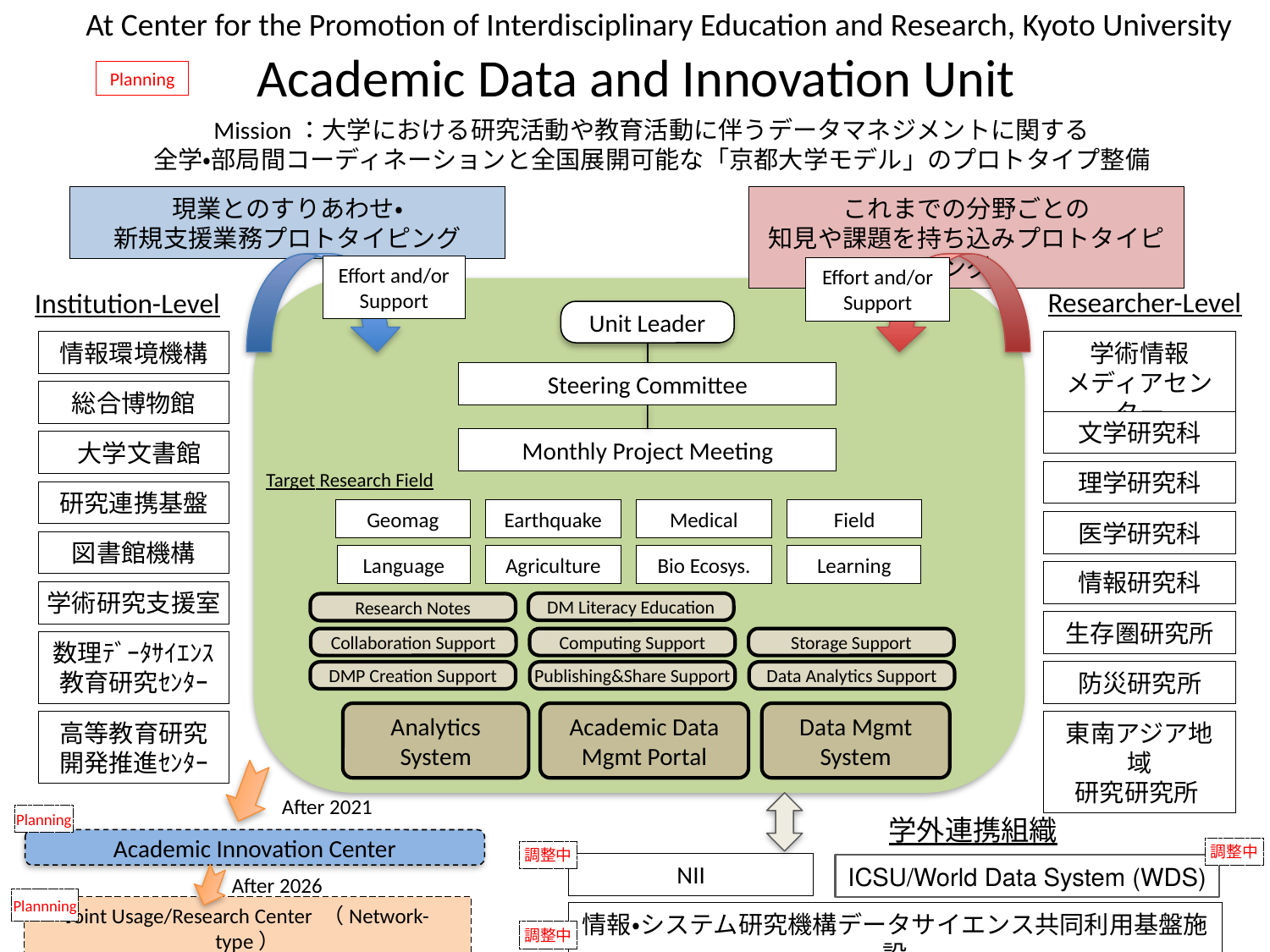

At Center for the Promotion of Interdisciplinary Education and Research, Kyoto University
# Academic Data and Innovation Unit
Planning
Mission：大学における研究活動や教育活動に伴うデータマネジメントに関する
全学・部局間コーディネーションと全国展開可能な「京都大学モデル」のプロトタイプ整備
現業とのすりあわせ・
新規支援業務プロトタイピング
これまでの分野ごとの
知見や課題を持ち込みプロトタイピング

Effort and/or Support
Effort and/or Support

Researcher-Level
Institution-Level
Unit Leader
情報環境機構
学術情報
メディアセンター
Steering Committee
総合博物館
文学研究科
Monthly Project Meeting
 大学文書館
Target Research Field
理学研究科
研究連携基盤
Geomag
Earthquake
Medical
Field
医学研究科
図書館機構
Language
Agriculture
Bio Ecosys.
Learning
情報研究科
学術研究支援室
DM Literacy Education
Research Notes
生存圏研究所
Collaboration Support
Computing Support
Storage Support
数理ﾃﾞｰﾀｻｲｴﾝｽ
教育研究ｾﾝﾀｰ
防災研究所
DMP Creation Support
Publishing&Share Support
Data Analytics Support
Analytics
System
Academic Data
Mgmt Portal
Data Mgmt
System
高等教育研究開発推進ｾﾝﾀｰ
東南アジア地域
研究研究所

After 2021

Planning
学外連携組織
Academic Innovation Center
調整中
調整中
NII
ICSU/World Data System (WDS)
After 2026

Plannning
情報・システム研究機構データサイエンス共同利用基盤施設
Joint Usage/Research Center （Network-type）
調整中